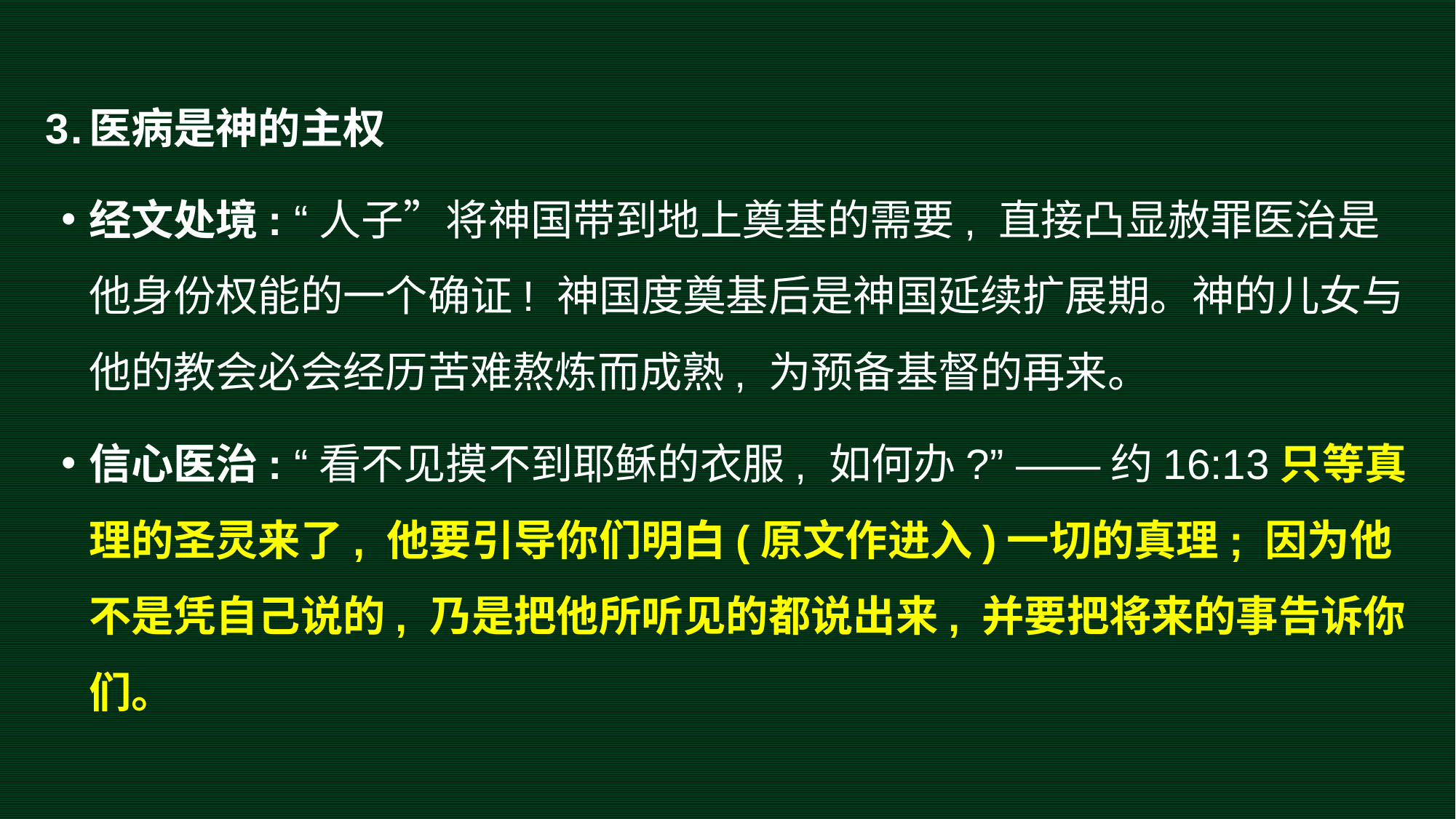

医病是神的主权
经文处境: “人子”将神国带到地上奠基的需要, 直接凸显赦罪医治是他身份权能的一个确证! 神国度奠基后是神国延续扩展期。神的儿女与他的教会必会经历苦难熬炼而成熟, 为预备基督的再来。
信心医治: “看不见摸不到耶稣的衣服, 如何办?” ——约16:13只等真理的圣灵来了, 他要引导你们明白(原文作进入)一切的真理; 因为他不是凭自己说的, 乃是把他所听见的都说出来, 并要把将来的事告诉你们。